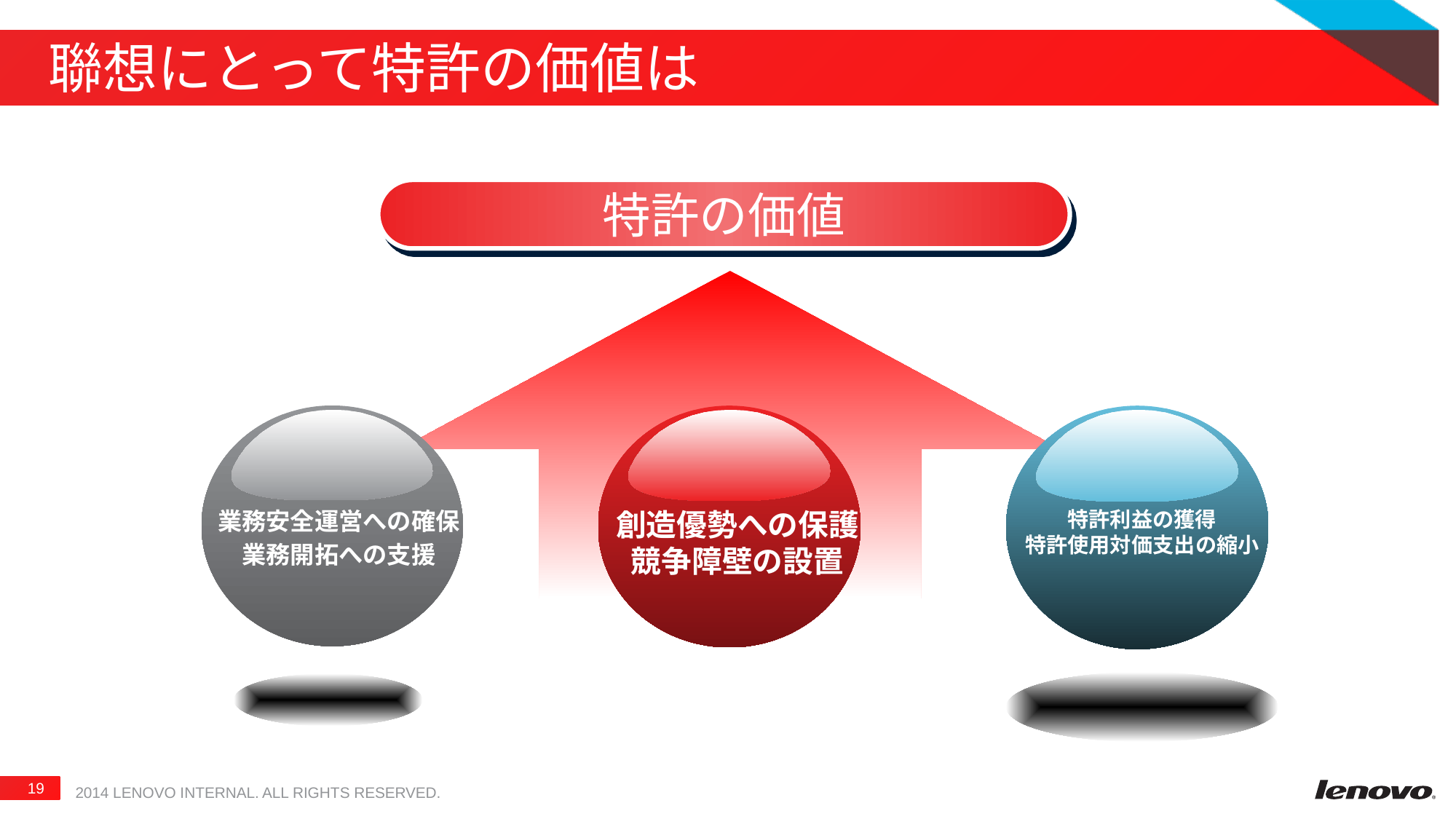

# 聯想にとって特許の価値は

特許の価値

業務安全運営への確保
業務開拓への支援

特許利益の獲得
特許使用対価支出の縮小

創造優勢への保護
競争障壁の設置

2014 LENOVO INTERNAL. All rights reserved.